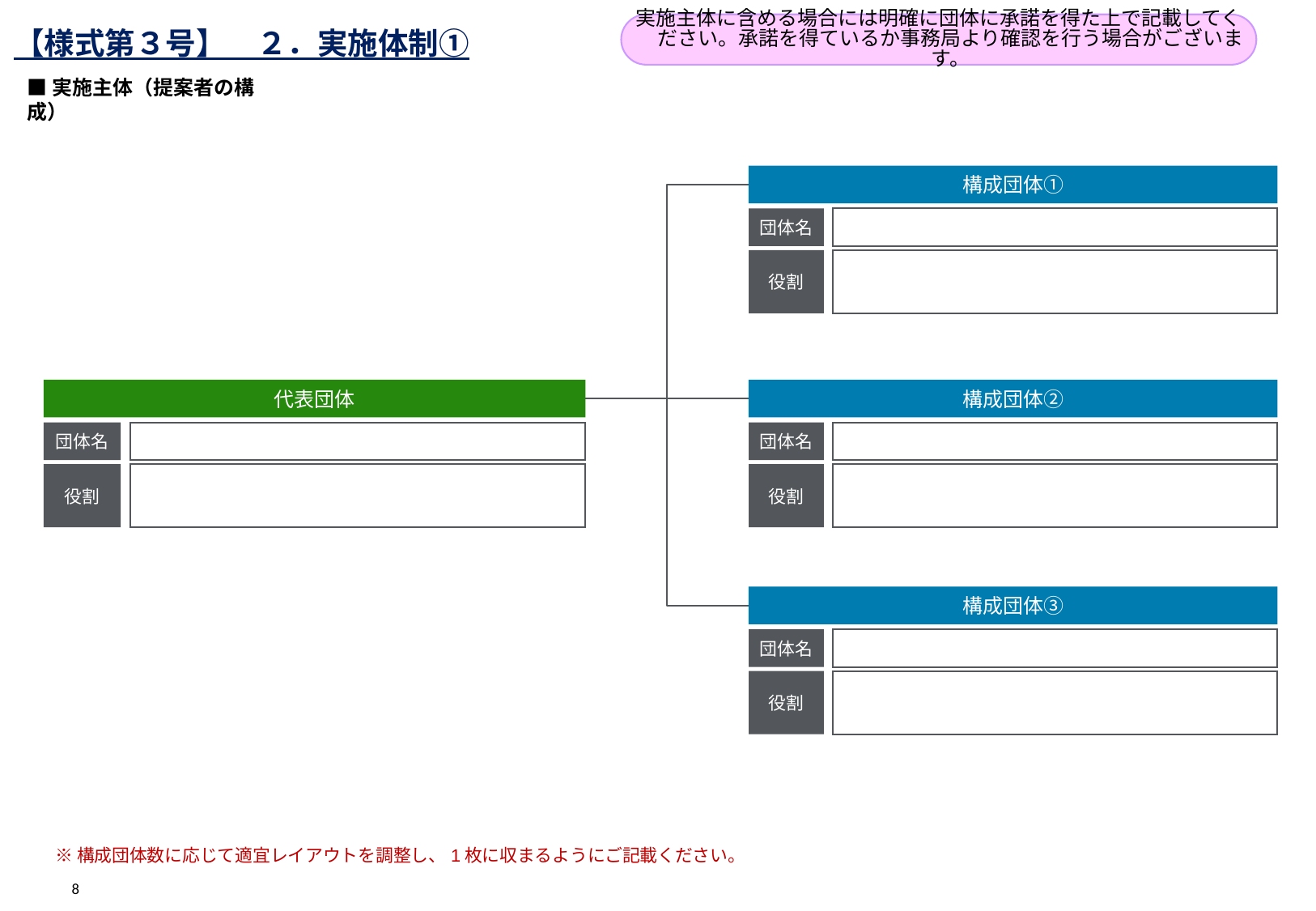

【様式第３号】　２．実施体制①
実施主体に含める場合には明確に団体に承諾を得た上で記載してください。承諾を得ているか事務局より確認を行う場合がございます。
■実施主体（提案者の構成）
構成団体①
団体名

役割

代表団体
構成団体②
団体名

団体名

役割

役割

構成団体③
団体名

役割

※構成団体数に応じて適宜レイアウトを調整し、1枚に収まるようにご記載ください。
8